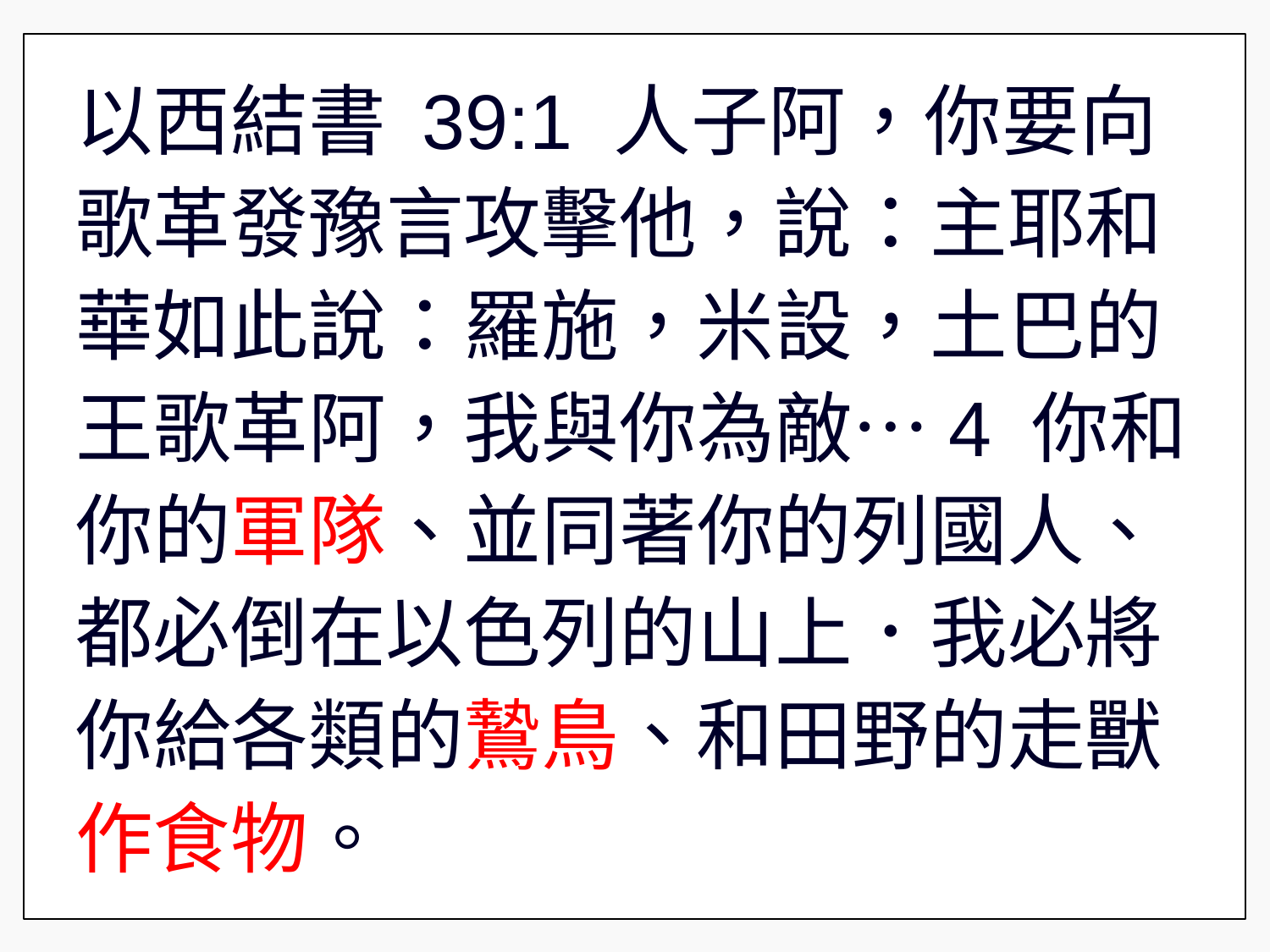

以西結書 39:1 人子阿，你要向歌革發豫言攻擊他，說：主耶和華如此說：羅施，米設，土巴的王歌革阿，我與你為敵…4 你和你的軍隊、並同著你的列國人、都必倒在以色列的山上．我必將你給各類的鷙鳥、和田野的走獸作食物。